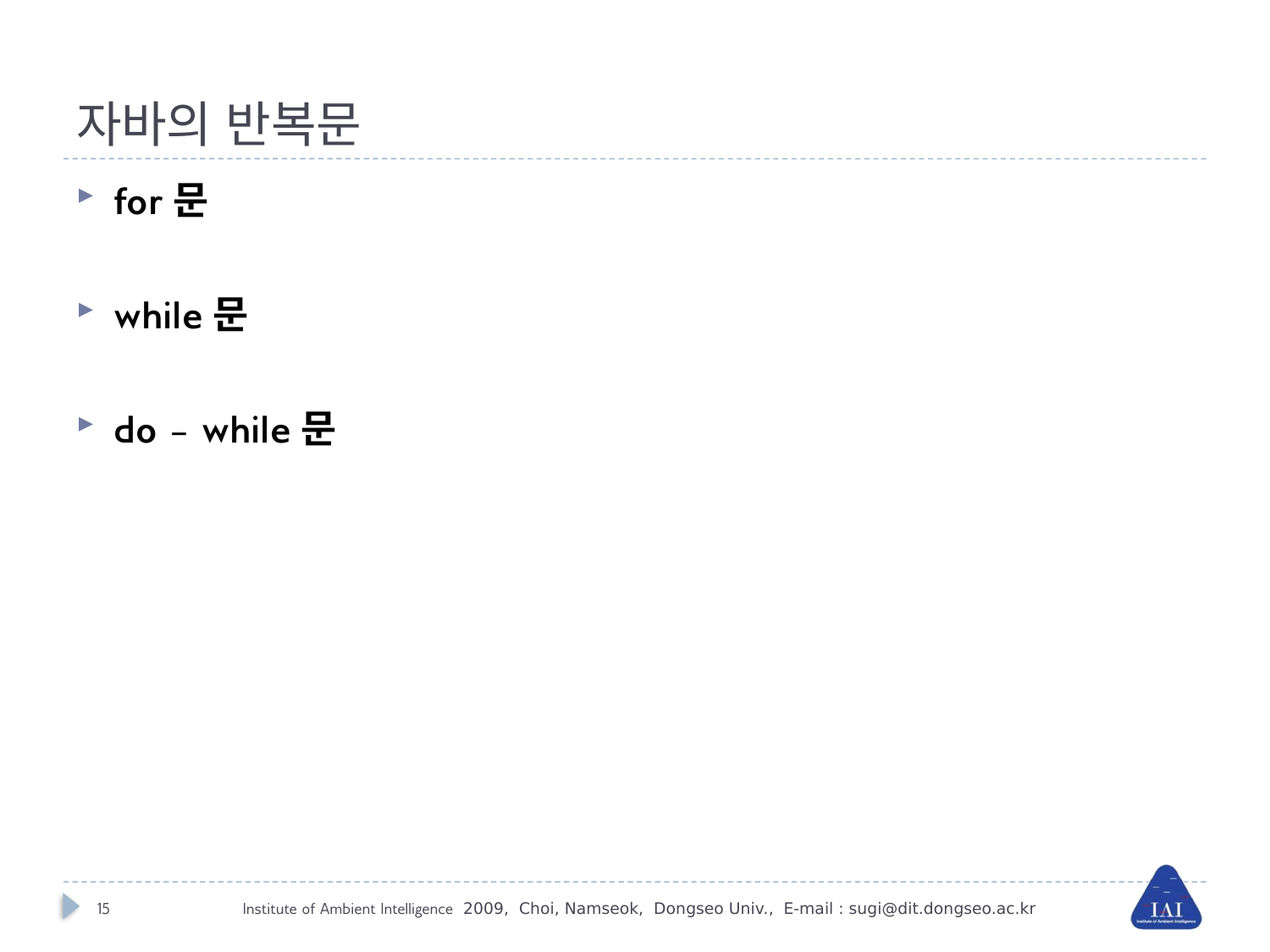

# 자바의 반복문
for문

while문

do – while문